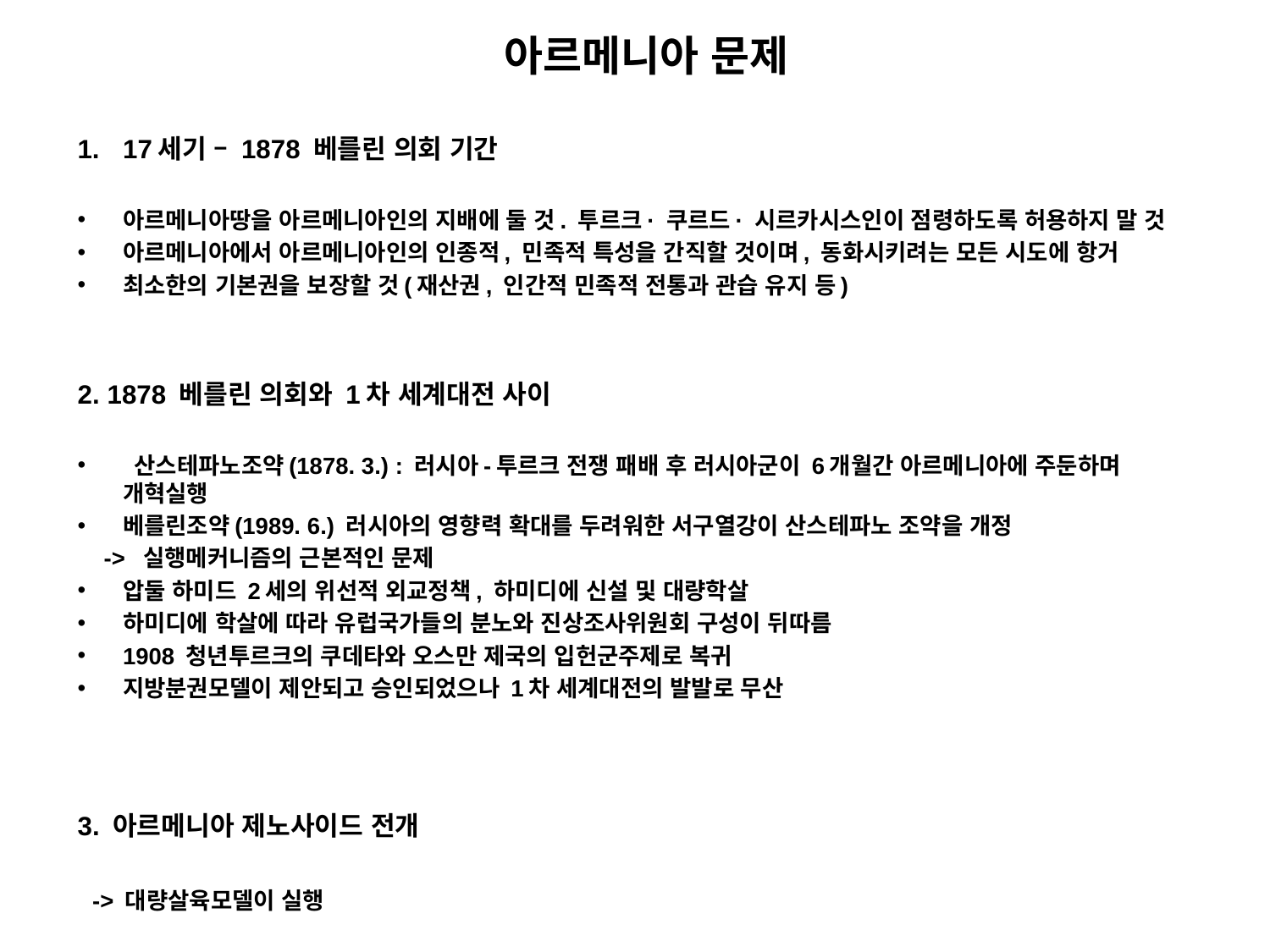

# 아르메니아 문제
17세기 – 1878 베를린 의회 기간

아르메니아땅을 아르메니아인의 지배에 둘 것. 투르크· 쿠르드· 시르카시스인이 점령하도록 허용하지 말 것
아르메니아에서 아르메니아인의 인종적, 민족적 특성을 간직할 것이며, 동화시키려는 모든 시도에 항거
최소한의 기본권을 보장할 것(재산권, 인간적 민족적 전통과 관습 유지 등)

2. 1878 베를린 의회와 1차 세계대전 사이

 산스테파노조약(1878. 3.) : 러시아-투르크 전쟁 패배 후 러시아군이 6개월간 아르메니아에 주둔하며 개혁실행
베를린조약(1989. 6.) 러시아의 영향력 확대를 두려워한 서구열강이 산스테파노 조약을 개정
    ->  실행메커니즘의 근본적인 문제
압둘 하미드 2세의 위선적 외교정책, 하미디에 신설 및 대량학살
하미디에 학살에 따라 유럽국가들의 분노와 진상조사위원회 구성이 뒤따름
1908 청년투르크의 쿠데타와 오스만 제국의 입헌군주제로 복귀
지방분권모델이 제안되고 승인되었으나 1차 세계대전의 발발로 무산

3. 아르메니아 제노사이드 전개

  -> 대량살육모델이 실행